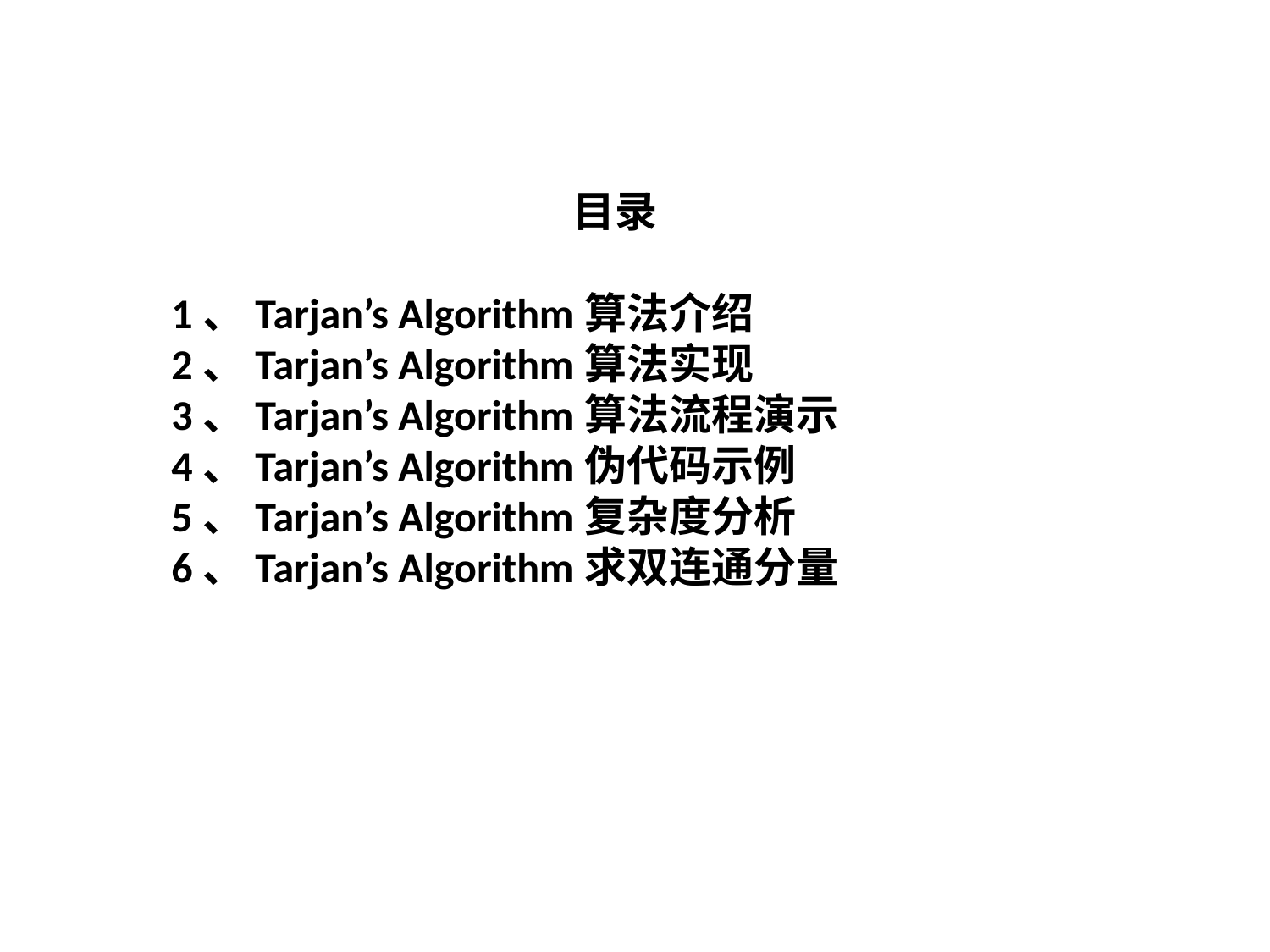

目录

1、Tarjan’s Algorithm算法介绍
2、Tarjan’s Algorithm算法实现
3、Tarjan’s Algorithm算法流程演示
4、Tarjan’s Algorithm伪代码示例
5、Tarjan’s Algorithm复杂度分析
6、Tarjan’s Algorithm求双连通分量